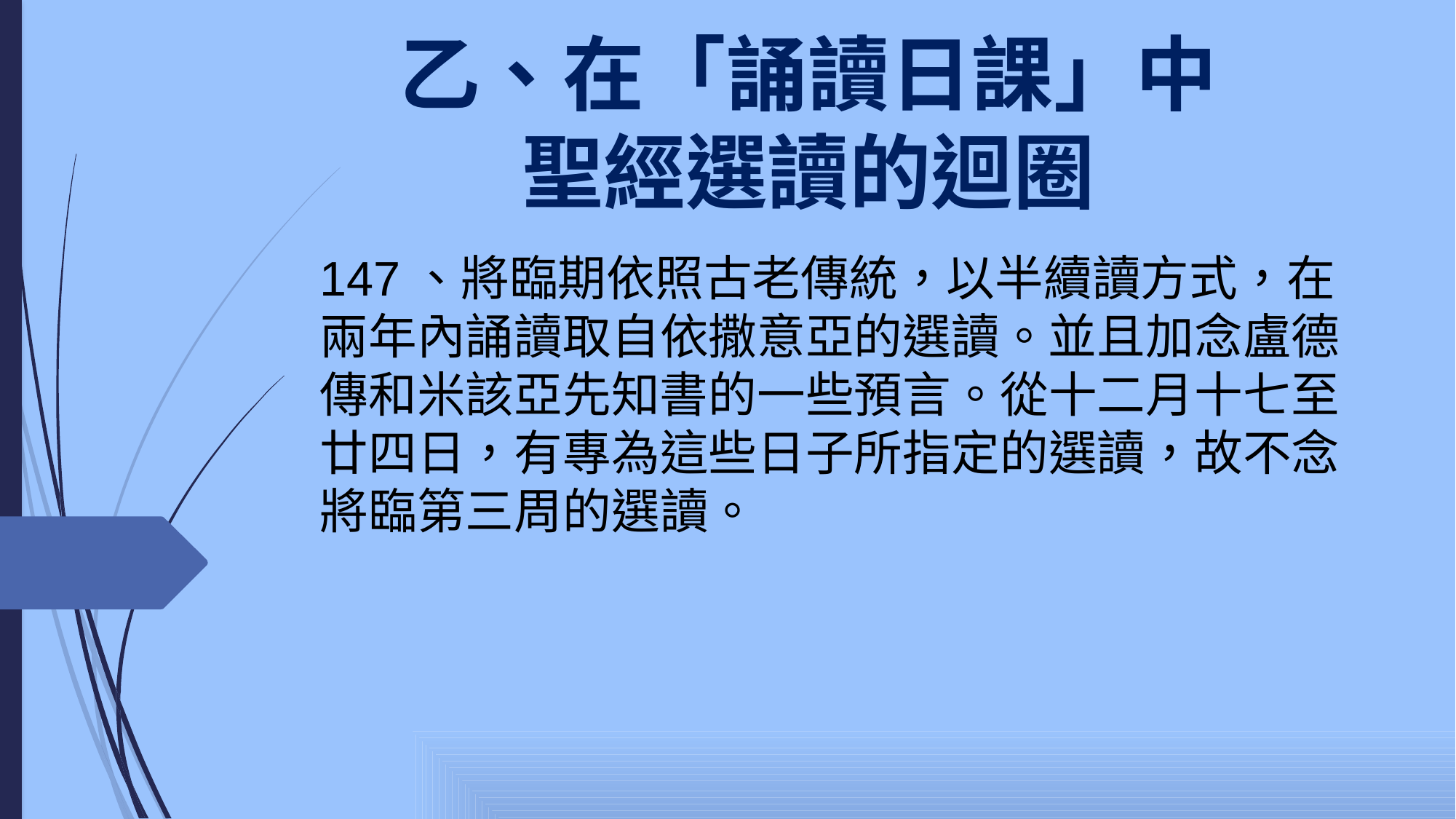

# 乙、在「誦讀日課」中 聖經選讀的迴圈
147、將臨期依照古老傳統，以半續讀方式，在兩年內誦讀取自依撒意亞的選讀。並且加念盧德傳和米該亞先知書的一些預言。從十二月十七至廿四日，有專為這些日子所指定的選讀，故不念將臨第三周的選讀。